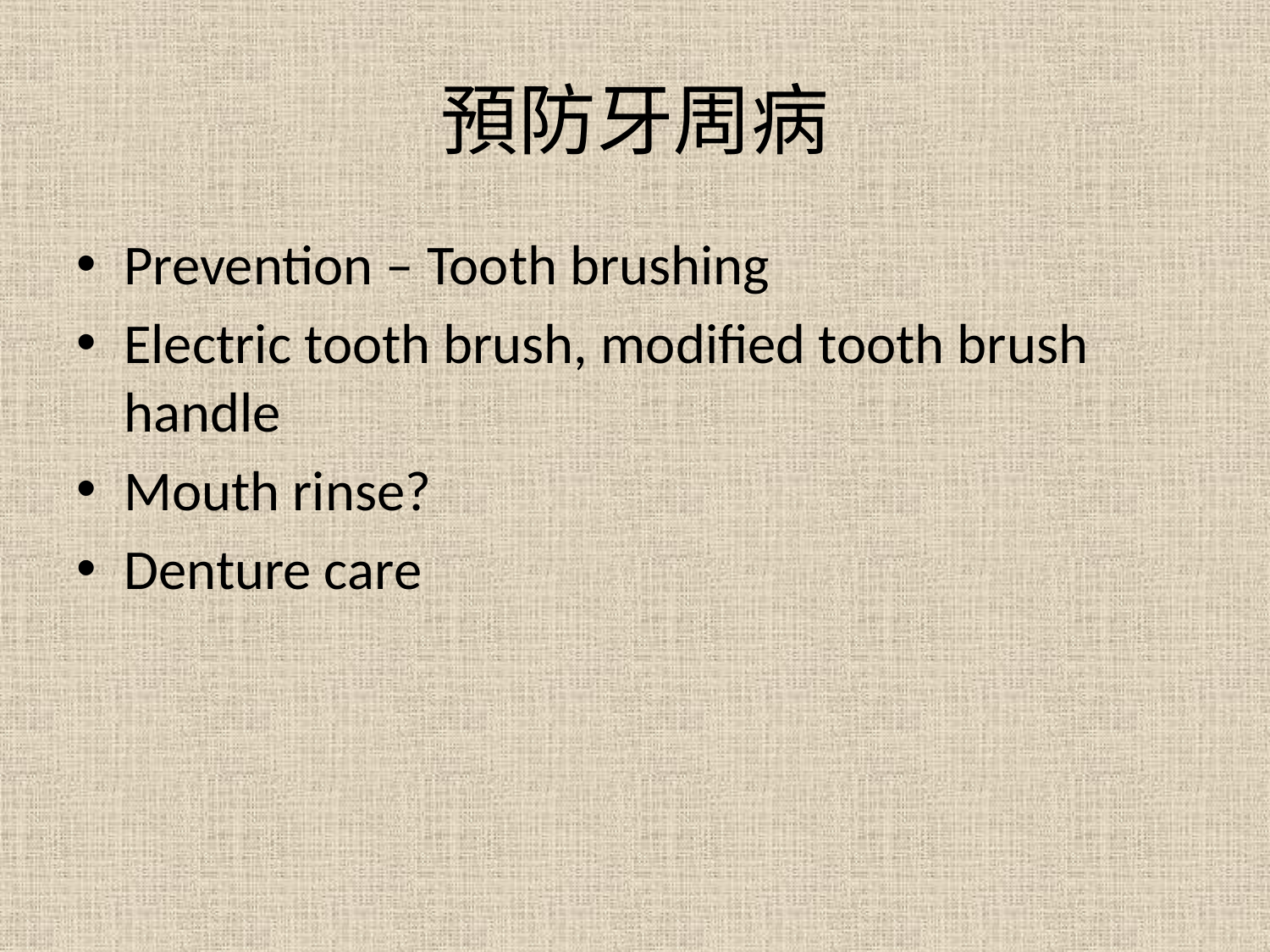

# 預防牙周病
Prevention – Tooth brushing
Electric tooth brush, modified tooth brush handle
Mouth rinse?
Denture care